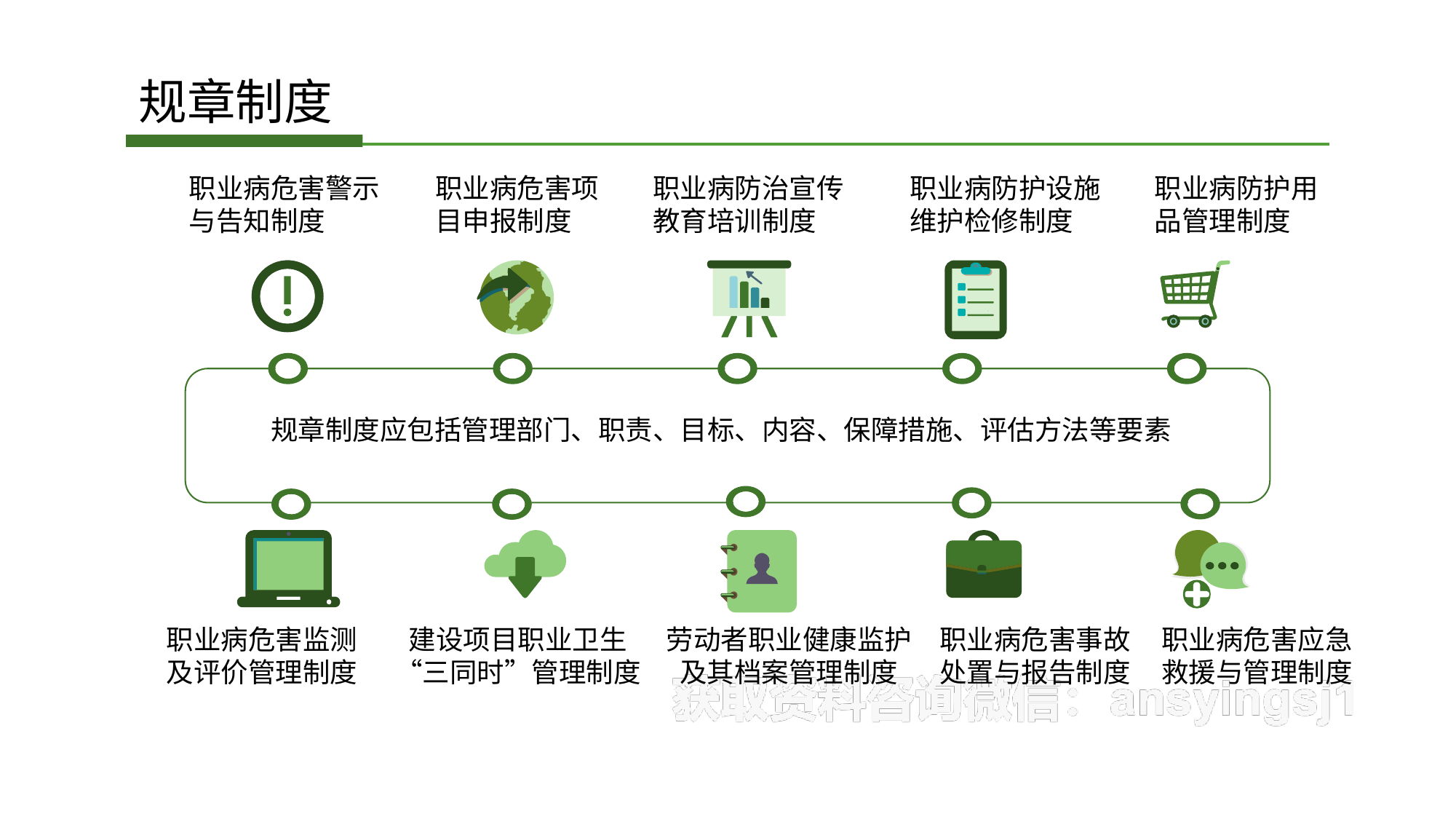

规章制度

职业病危害警示与告知制度
职业病危害项目申报制度
职业病防治宣传教育培训制度
职业病防护设施维护检修制度
职业病防护用品管理制度

规章制度应包括管理部门、职责、目标、内容、保障措施、评估方法等要素

职业病危害监测及评价管理制度
建设项目职业卫生“三同时”管理制度
劳动者职业健康监护及其档案管理制度
职业病危害事故处置与报告制度
职业病危害应急救援与管理制度